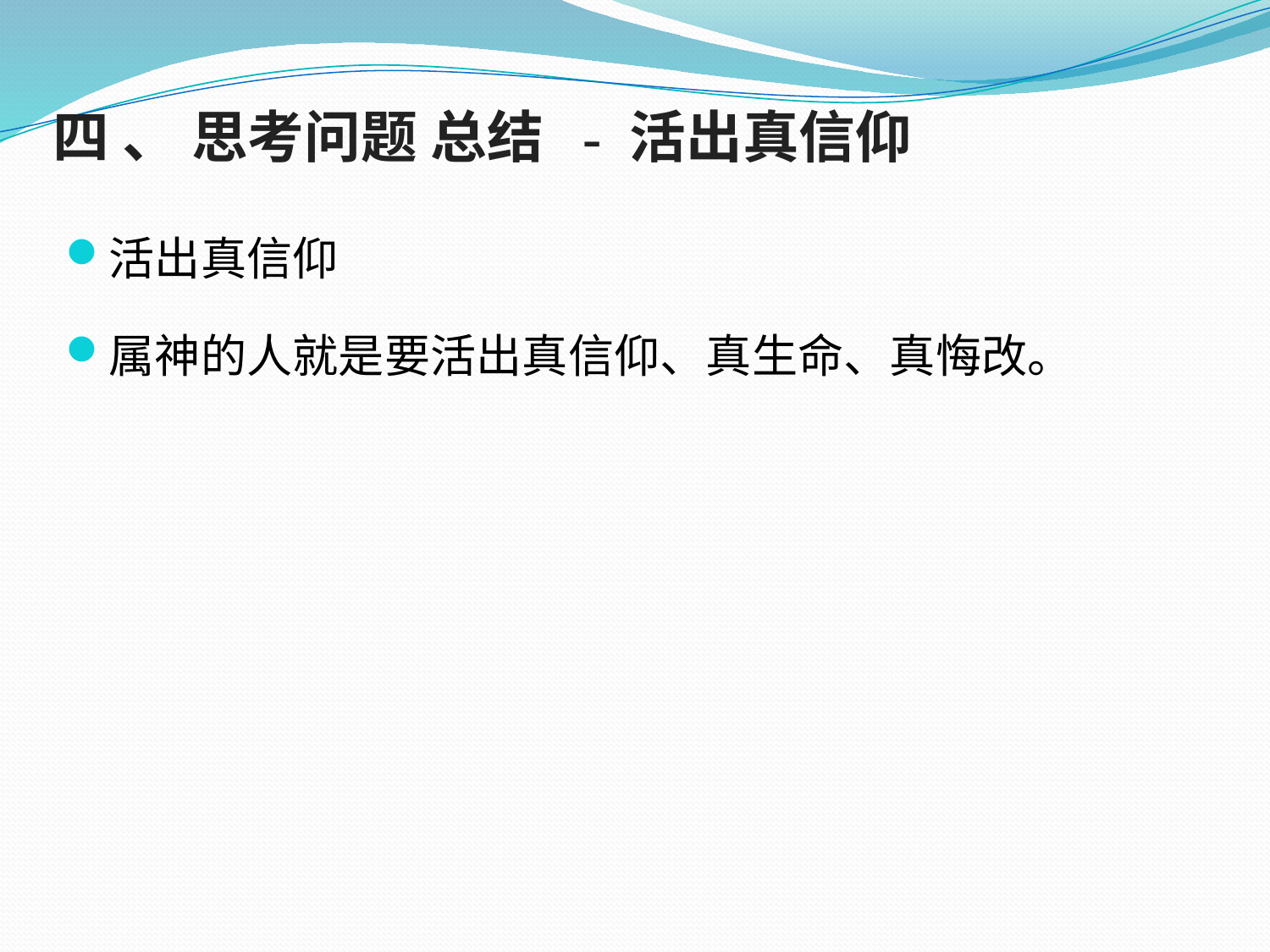

# 四 、 思考问题 总结  - 活出真信仰
活出真信仰
属神的人就是要活出真信仰、真生命、真悔改。